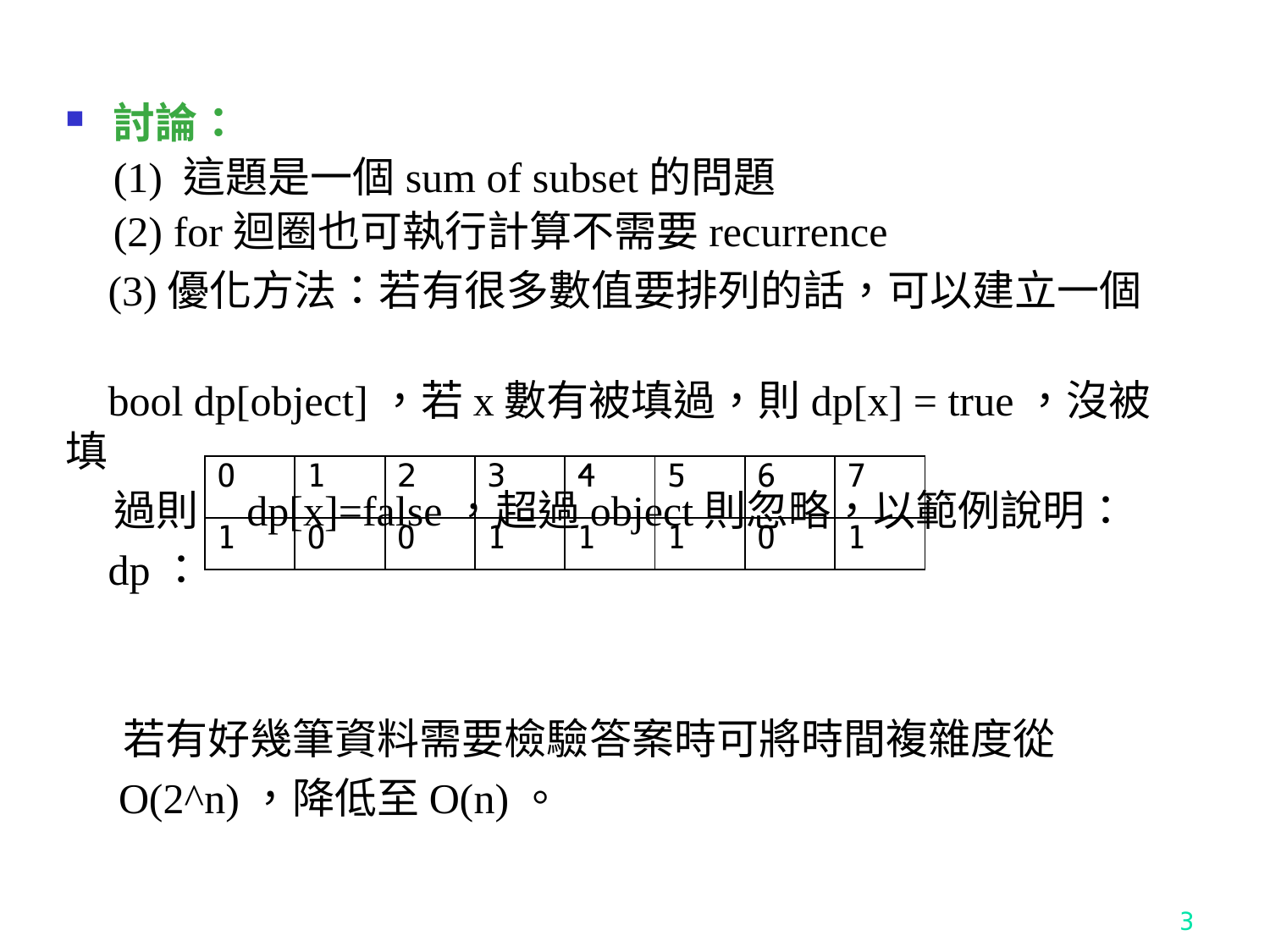

討論：
	(1) 這題是一個sum of subset的問題
    	(2) for迴圈也可執行計算不需要recurrence
    (3)優化方法：若有很多數值要排列的話，可以建立一個
    bool dp[object]，若x數有被填過，則dp[x] = true，沒被填
    過則    dp[x]=false，超過object則忽略，以範例說明：
    dp：

     若有好幾筆資料需要檢驗答案時可將時間複雜度從
     O(2^n)，降低至O(n)。
| 0 | 1 | 2 | 3 | 4 | 5 | 6 | 7 |
| --- | --- | --- | --- | --- | --- | --- | --- |
| 1 | 0 | 0 | 1 | 1 | 1 | 0 | 1 |
3